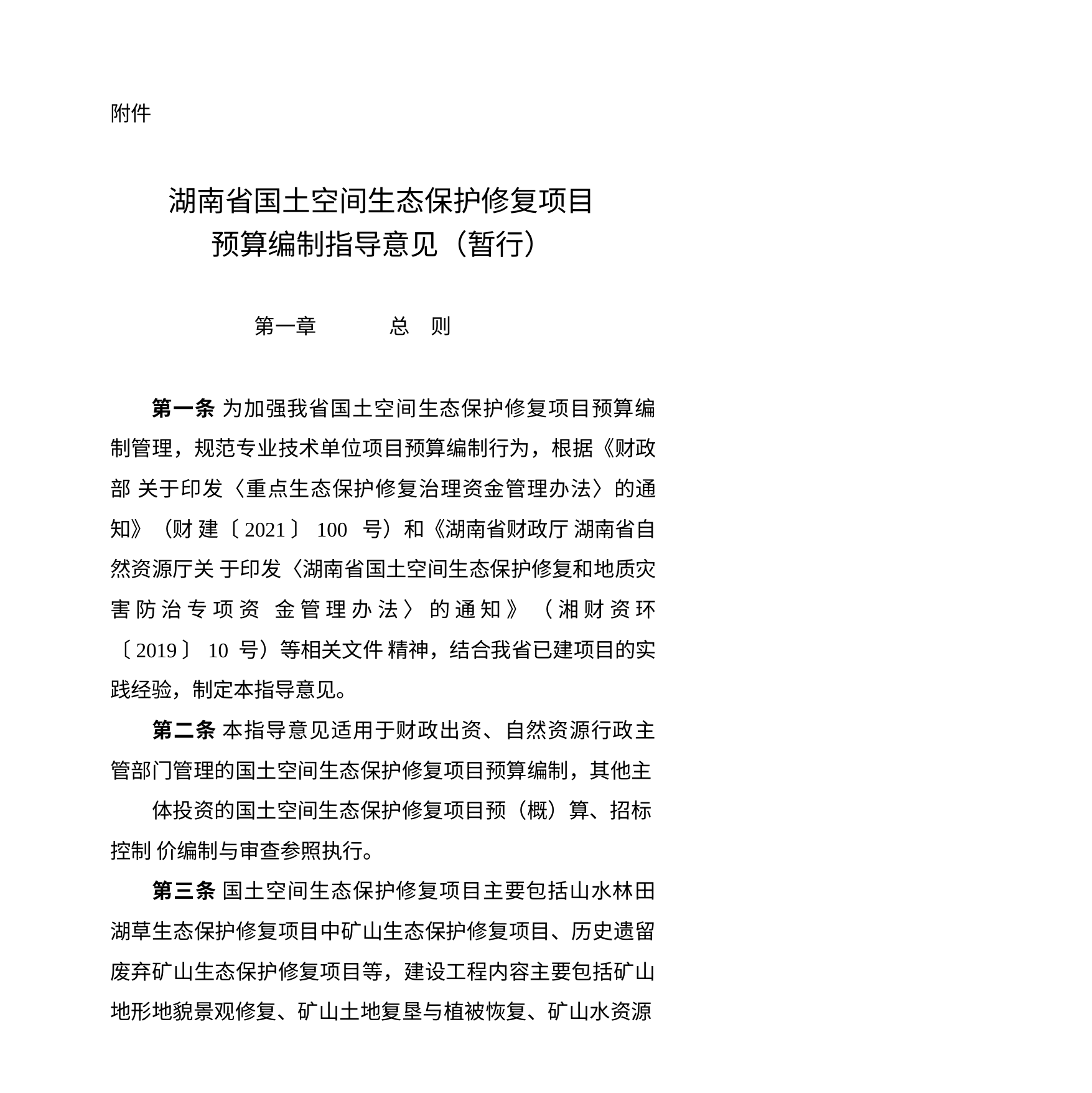

附件

湖南省国土空间生态保护修复项目 预算编制指导意见（暂行）

第一章	总	则

第一条 为加强我省国土空间生态保护修复项目预算编 制管理，规范专业技术单位项目预算编制行为，根据《财政部 关于印发〈重点生态保护修复治理资金管理办法〉的通知》（财 建〔2021〕100 号）和《湖南省财政厅 湖南省自然资源厅关 于印发〈湖南省国土空间生态保护修复和地质灾害防治专项资 金管理办法〉的通知》（湘财资环〔2019〕10 号）等相关文件 精神，结合我省已建项目的实践经验，制定本指导意见。
第二条 本指导意见适用于财政出资、自然资源行政主 管部门管理的国土空间生态保护修复项目预算编制，其他主
体投资的国土空间生态保护修复项目预（概）算、招标控制 价编制与审查参照执行。
第三条 国土空间生态保护修复项目主要包括山水林田 湖草生态保护修复项目中矿山生态保护修复项目、历史遗留 废弃矿山生态保护修复项目等，建设工程内容主要包括矿山 地形地貌景观修复、矿山土地复垦与植被恢复、矿山水资源
3